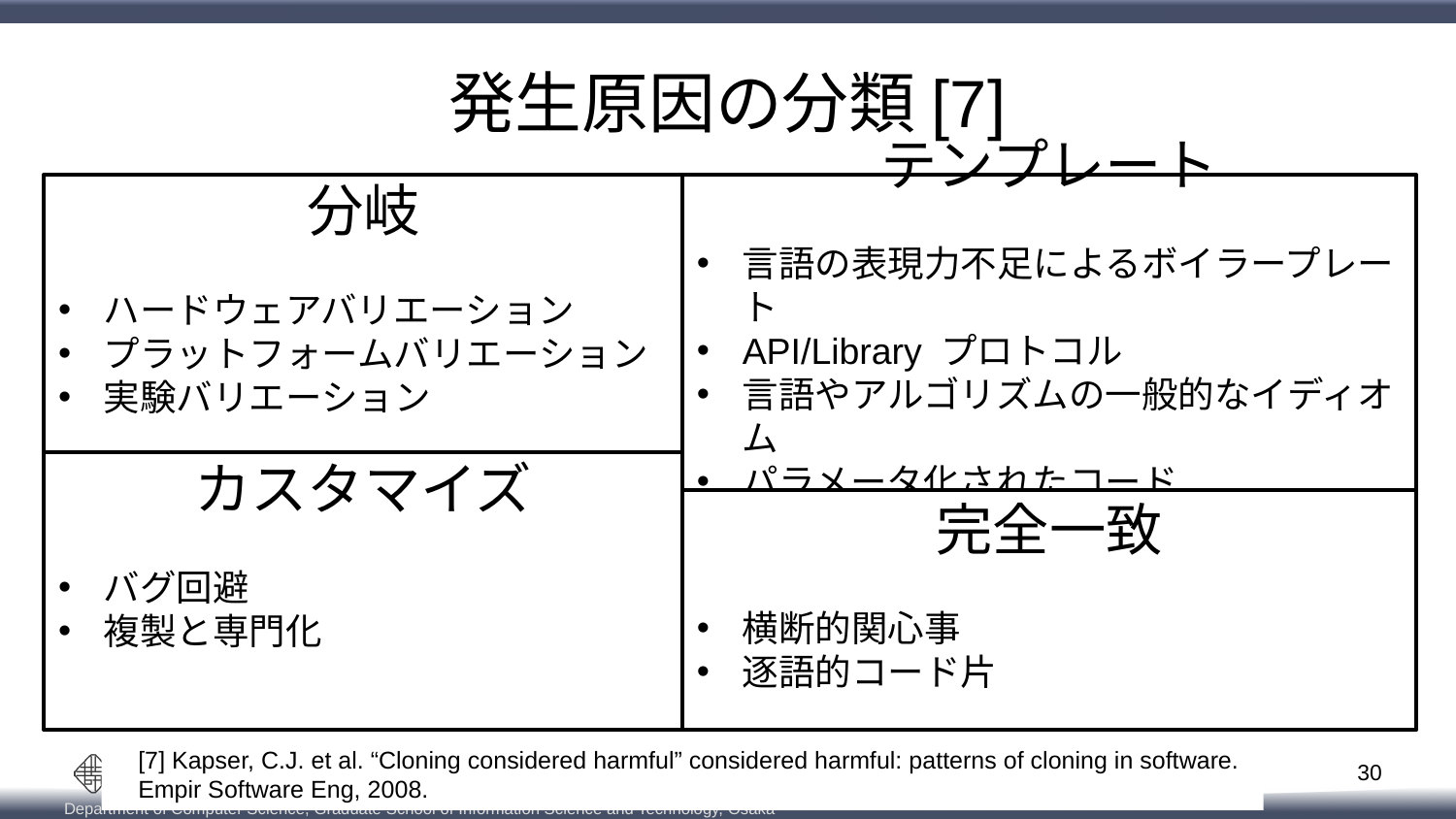

# 発生原因の分類[7]
テンプレート

言語の表現力不足によるボイラープレート
API/Library プロトコル
言語やアルゴリズムの一般的なイディオム
パラメータ化されたコード

分岐

ハードウェアバリエーション
プラットフォームバリエーション
実験バリエーション

カスタマイズ

バグ回避
複製と専門化

完全一致

横断的関心事
逐語的コード片

[7] Kapser, C.J. et al. “Cloning considered harmful” considered harmful: patterns of cloning in software. Empir Software Eng, 2008.
30